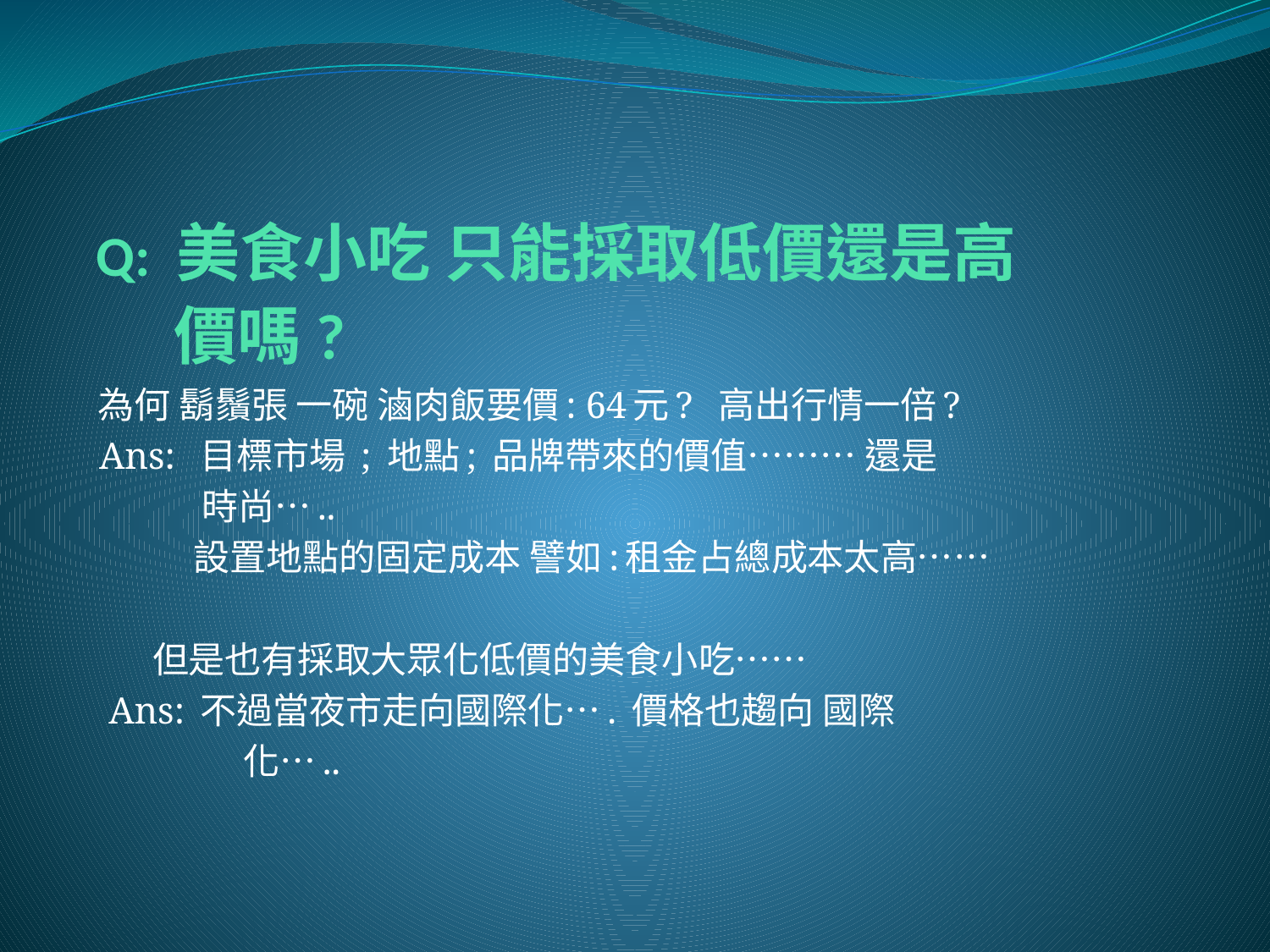

# Q: 美食小吃 只能採取低價還是高 價嗎?
  為何 鬍鬚張 一碗 滷肉飯要價: 64元?  高出行情一倍?
  Ans:  目標市場 ; 地點; 品牌帶來的價值……… 還是
              時尚…..
             設置地點的固定成本 譬如:租金占總成本太高……

        但是也有採取大眾化低價的美食小吃……
   Ans: 不過當夜市走向國際化…. 價格也趨向 國際
                   化…..